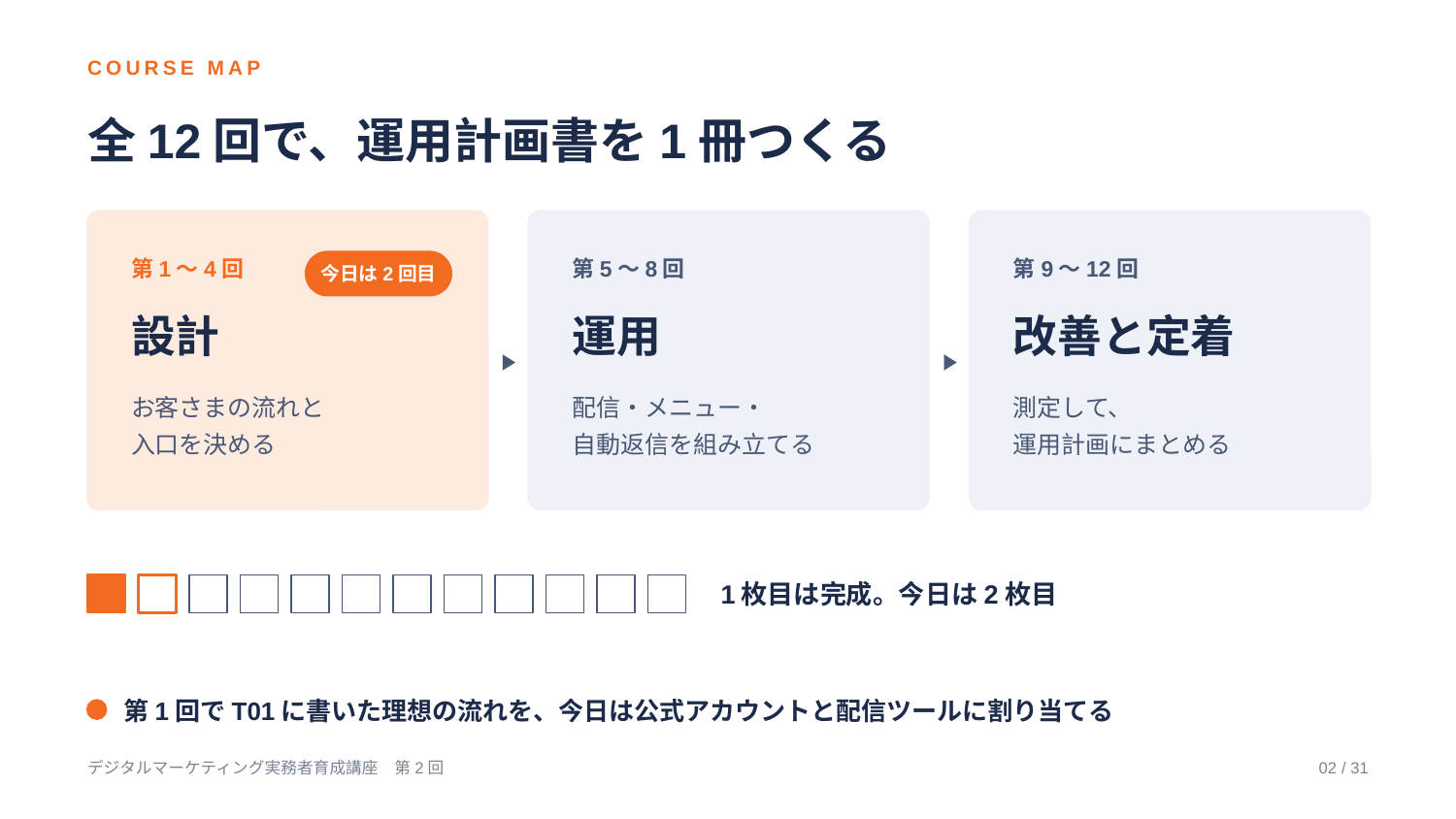

COURSE MAP
全12回で、運用計画書を1冊つくる

今日は2回目
第1〜4回
第5〜8回
第9〜12回
設計
運用
改善と定着
▶
▶
お客さまの流れと
入口を決める
配信・メニュー・
自動返信を組み立てる
測定して、
運用計画にまとめる
1枚目は完成。今日は2枚目

第1回でT01に書いた理想の流れを、今日は公式アカウントと配信ツールに割り当てる

デジタルマーケティング実務者育成講座　第2回
02 / 31